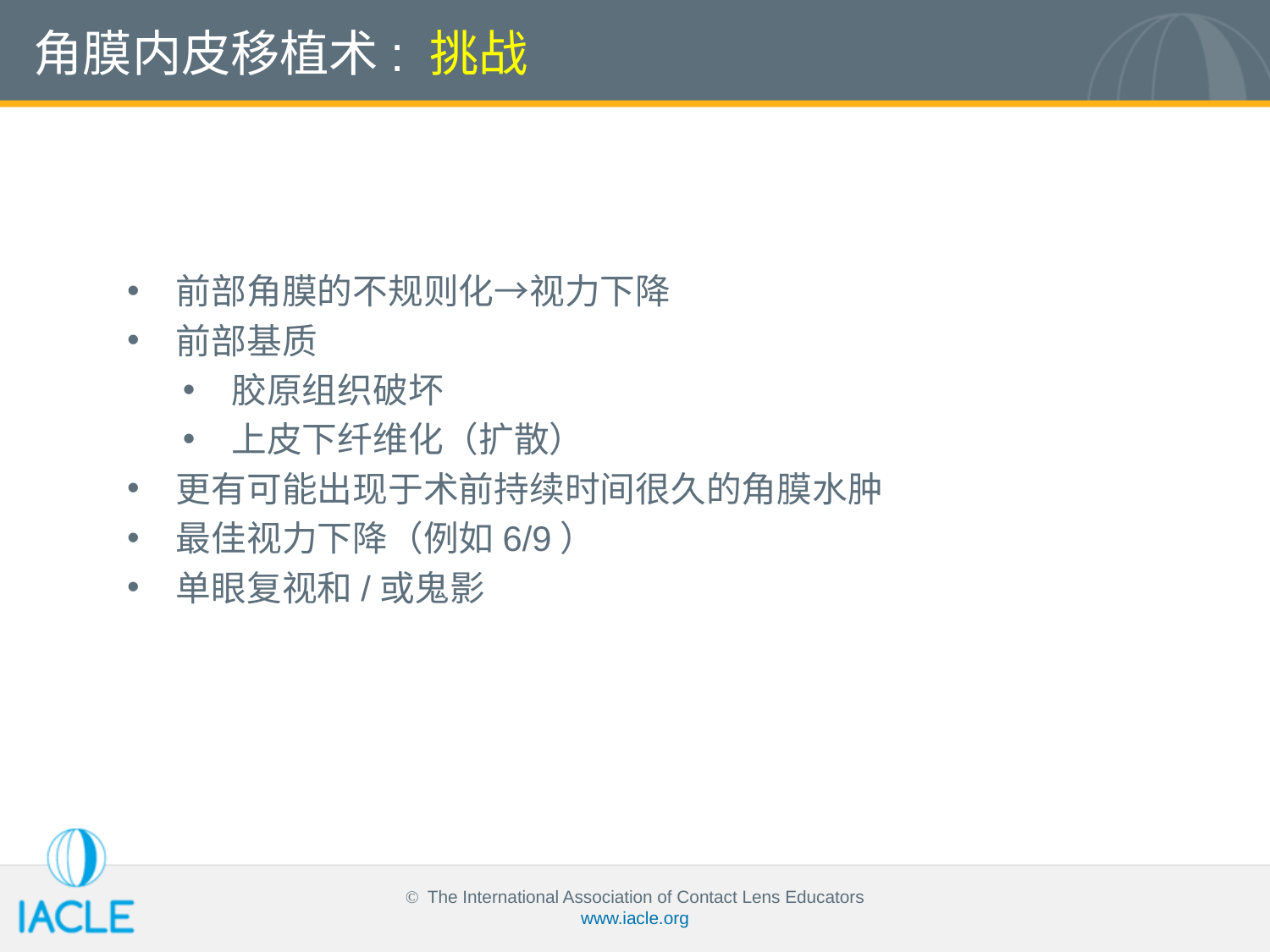

角膜内皮移植术: 挑战
前部角膜的不规则化→视力下降
前部基质
胶原组织破坏
上皮下纤维化（扩散）
更有可能出现于术前持续时间很久的角膜水肿
最佳视力下降（例如6/9）
单眼复视和/或鬼影